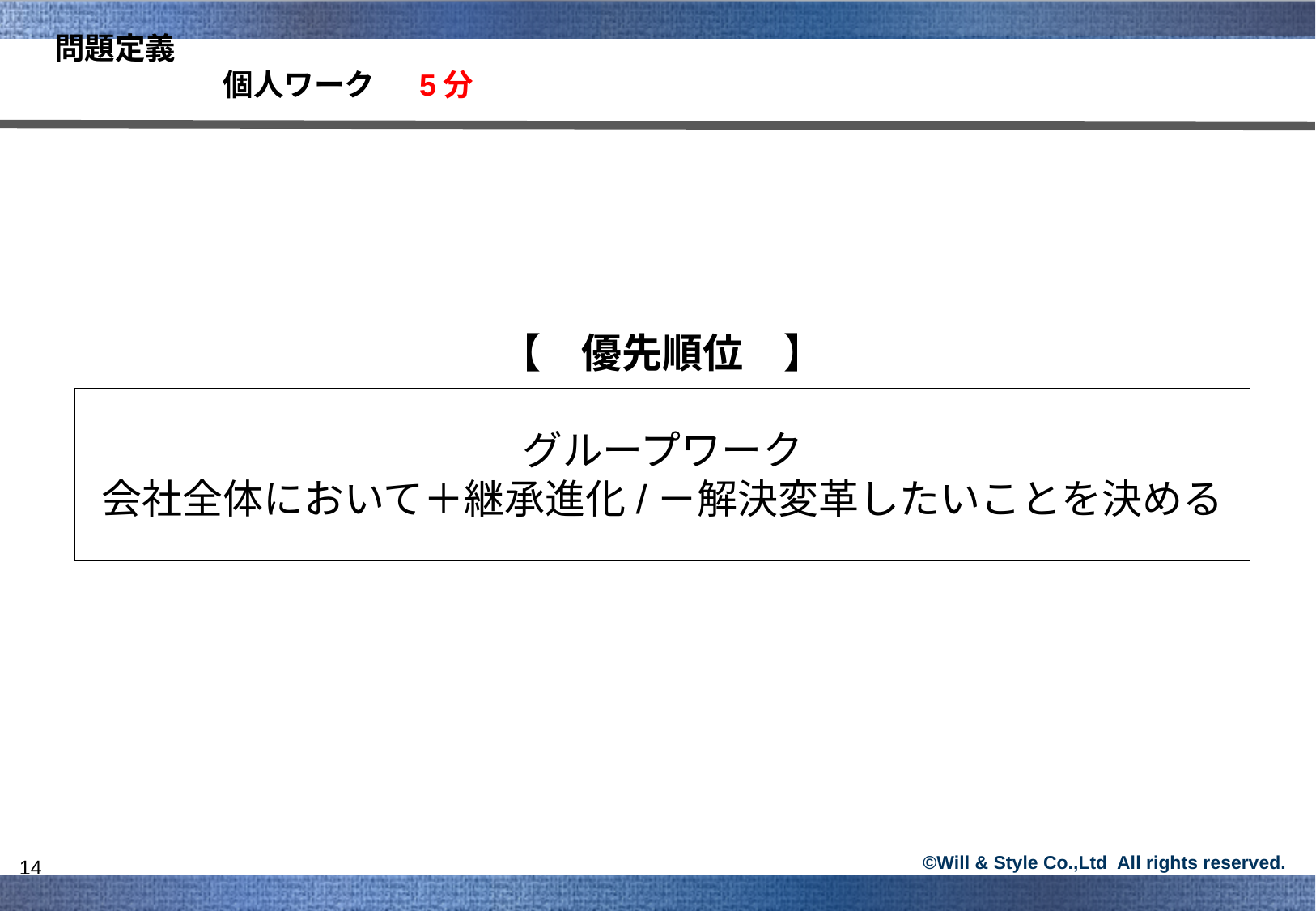

問題定義　　　　　　　　　　　　　　　　　　　　　　　　　　　　　　　　　　　　　　　　　　　個人ワーク　 5分
【　優先順位　】

グループワーク
会社全体において＋継承進化/－解決変革したいことを決める